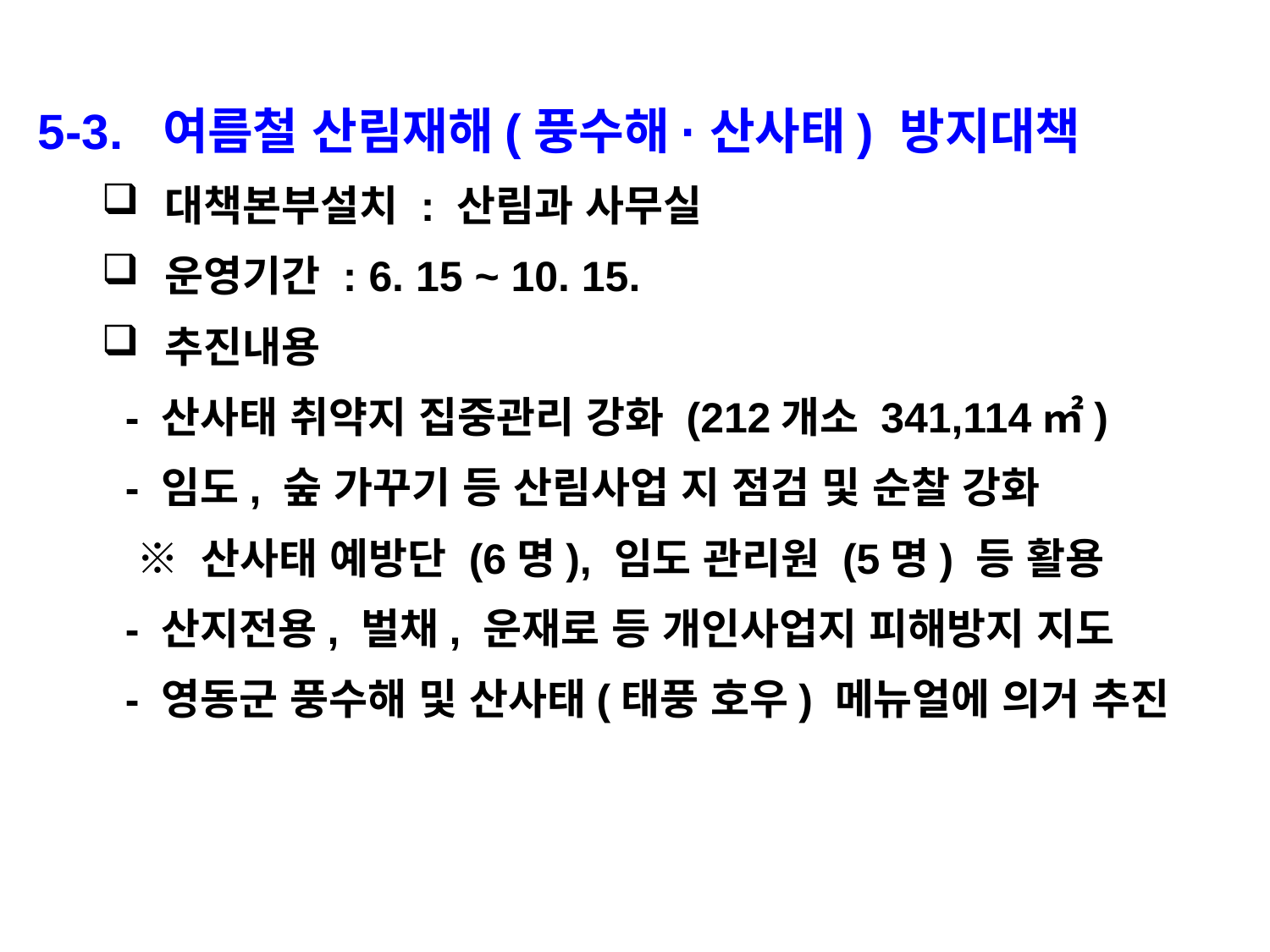

5-3.  여름철 산림재해(풍수해·산사태) 방지대책
대책본부설치 : 산림과 사무실
운영기간 : 6. 15 ~ 10. 15.
추진내용
  - 산사태 취약지 집중관리 강화 (212개소 341,114㎡)
  - 임도, 숲 가꾸기 등 산림사업 지 점검 및 순찰 강화
   ※ 산사태 예방단 (6명), 임도 관리원 (5명) 등 활용
  - 산지전용, 벌채, 운재로 등 개인사업지 피해방지 지도
  - 영동군 풍수해 및 산사태(태풍 호우) 메뉴얼에 의거 추진